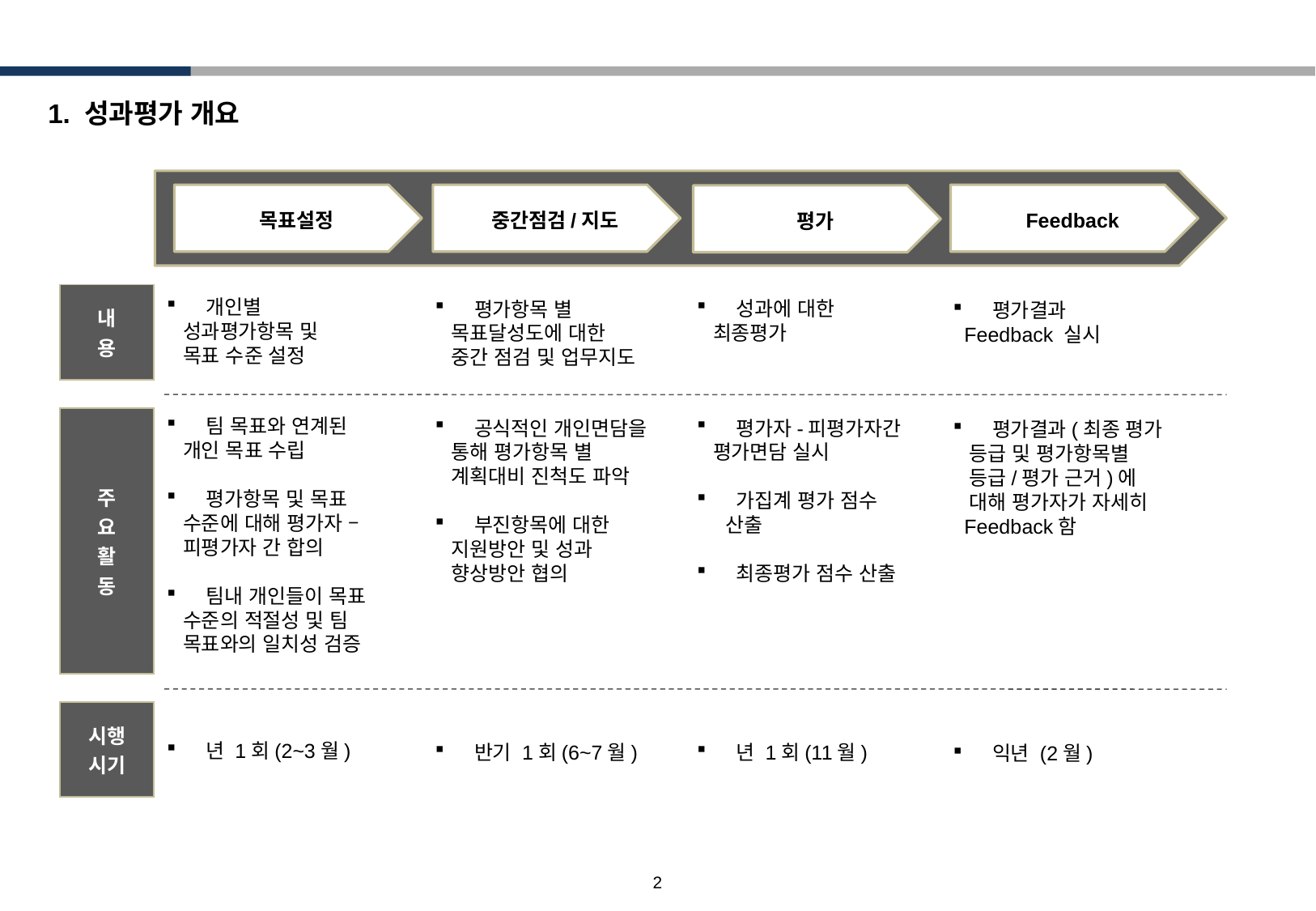

1. 성과평가 개요

중간점검/지도

Feedback

평가
목표설정
| 내 용 |
| --- |
 개인별
  성과평가항목 및
  목표 수준 설정
 평가항목 별
  목표달성도에 대한
  중간 점검 및 업무지도
 공식적인 개인면담을
  통해 평가항목 별
  계획대비 진척도 파악

 부진항목에 대한
  지원방안 및 성과
  향상방안 협의
 반기 1회(6~7월)
 성과에 대한
  최종평가
 평가자-피평가자간
  평가면담 실시

 가집계 평가 점수 산출

 최종평가 점수 산출
 년 1회(11월)
 평가결과
  Feedback 실시
 평가결과(최종 평가
  등급 및 평가항목별
  등급/평가 근거)에
  대해 평가자가 자세히
  Feedback함
 익년 (2월)
 팀 목표와 연계된
  개인 목표 수립

 평가항목 및 목표
  수준에 대해 평가자 –
  피평가자 간 합의

 팀내 개인들이 목표
  수준의 적절성 및 팀
  목표와의 일치성 검증
| 주 요 활 동 |
| --- |
| 시행 시기 |
| --- |
 년 1회(2~3월)
2